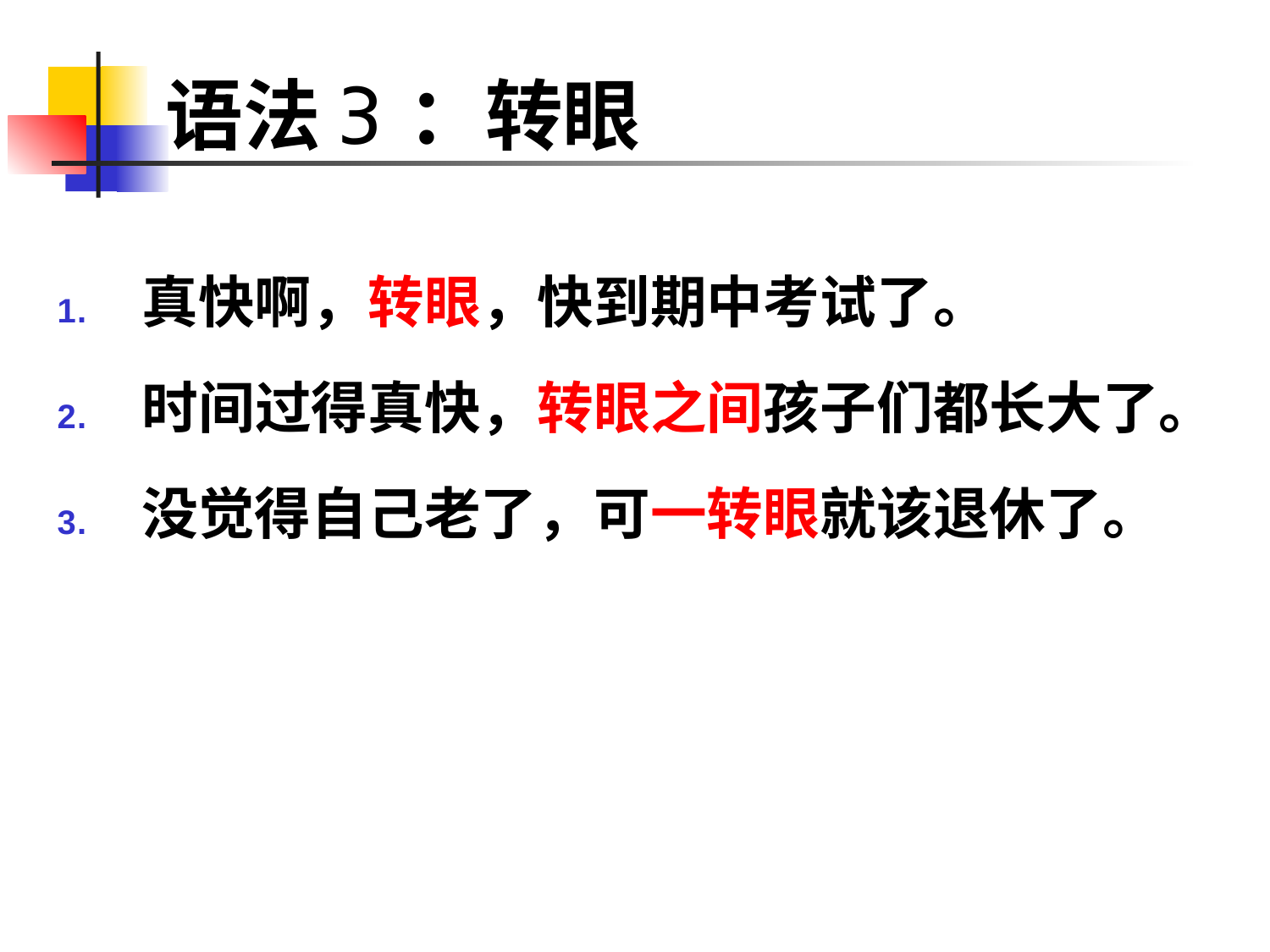

# 语法3：转眼
真快啊，转眼，快到期中考试了。
时间过得真快，转眼之间孩子们都长大了。
没觉得自己老了，可一转眼就该退休了。